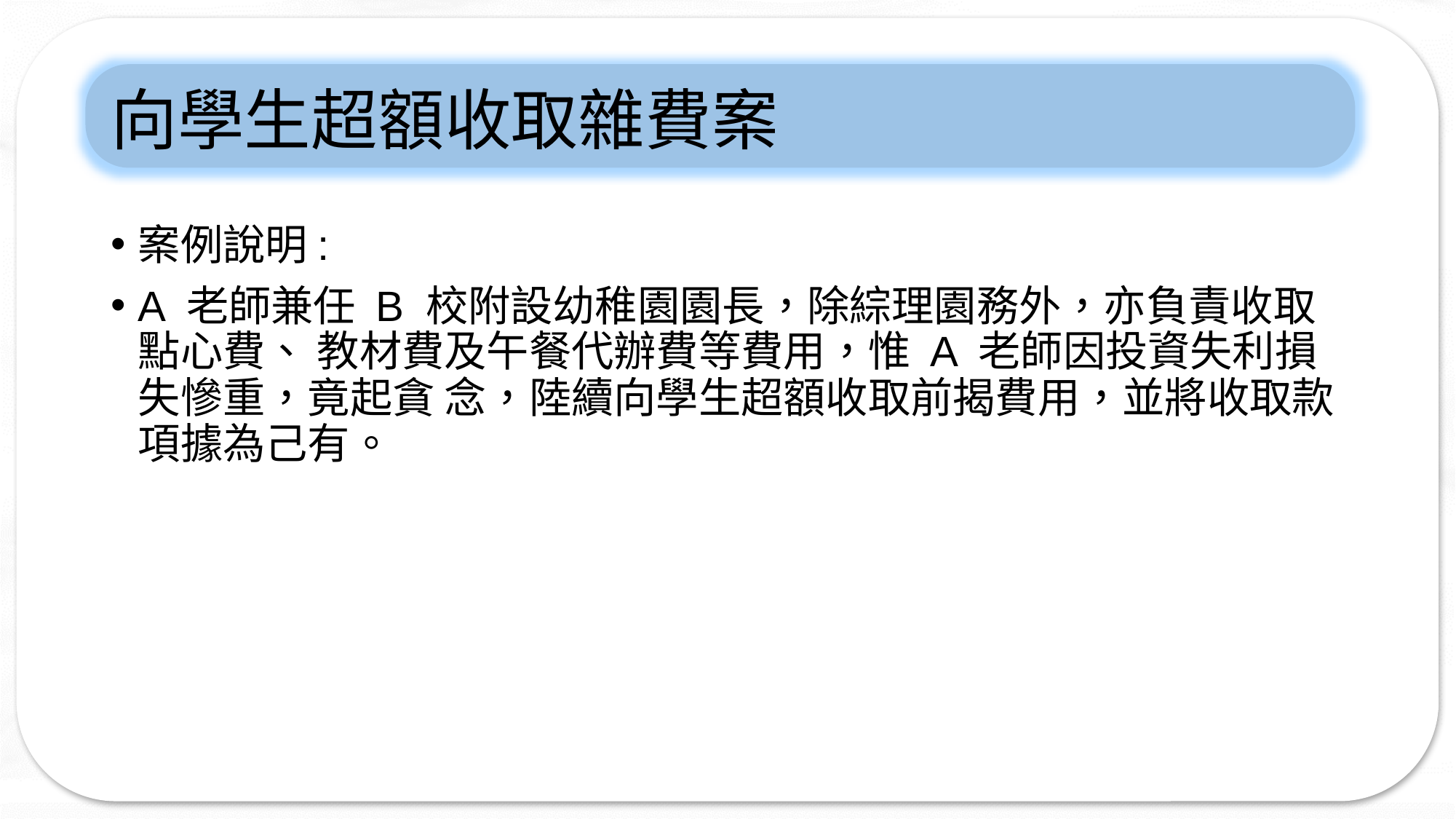

# 向學生超額收取雜費案

案例說明:
A 老師兼任 B 校附設幼稚園園長，除綜理園務外，亦負責收取點心費、 教材費及午餐代辦費等費用，惟 A 老師因投資失利損失慘重，竟起貪 念，陸續向學生超額收取前揭費用，並將收取款項據為己有。